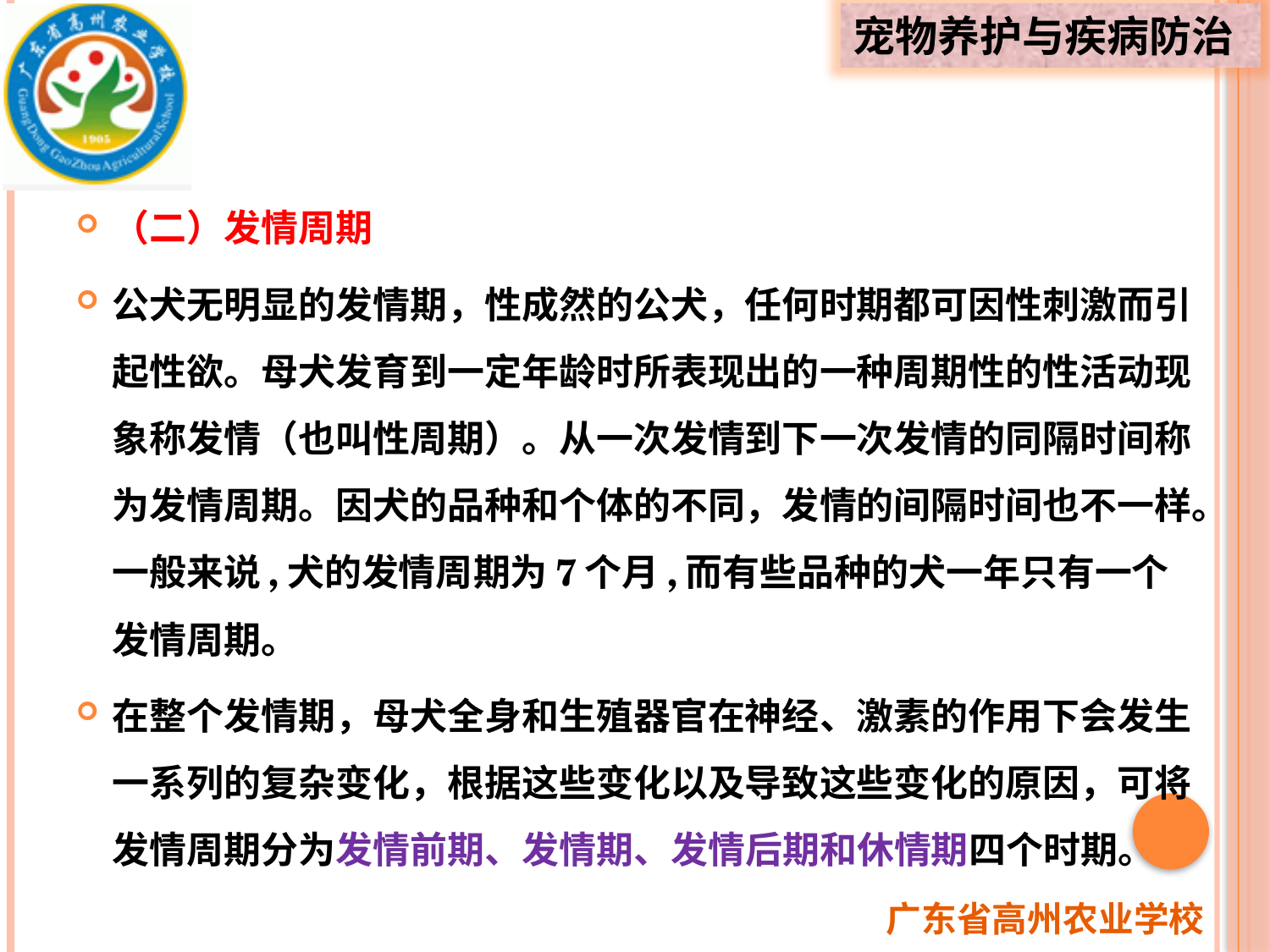

（二）发情周期
公犬无明显的发情期，性成然的公犬，任何时期都可因性刺激而引起性欲。母犬发育到一定年龄时所表现出的一种周期性的性活动现象称发情（也叫性周期）。从一次发情到下一次发情的同隔时间称为发情周期。因犬的品种和个体的不同，发情的间隔时间也不一样。一般来说,犬的发情周期为7个月,而有些品种的犬一年只有一个发情周期。
在整个发情期，母犬全身和生殖器官在神经、激素的作用下会发生一系列的复杂变化，根据这些变化以及导致这些变化的原因，可将发情周期分为发情前期、发情期、发情后期和休情期四个时期。